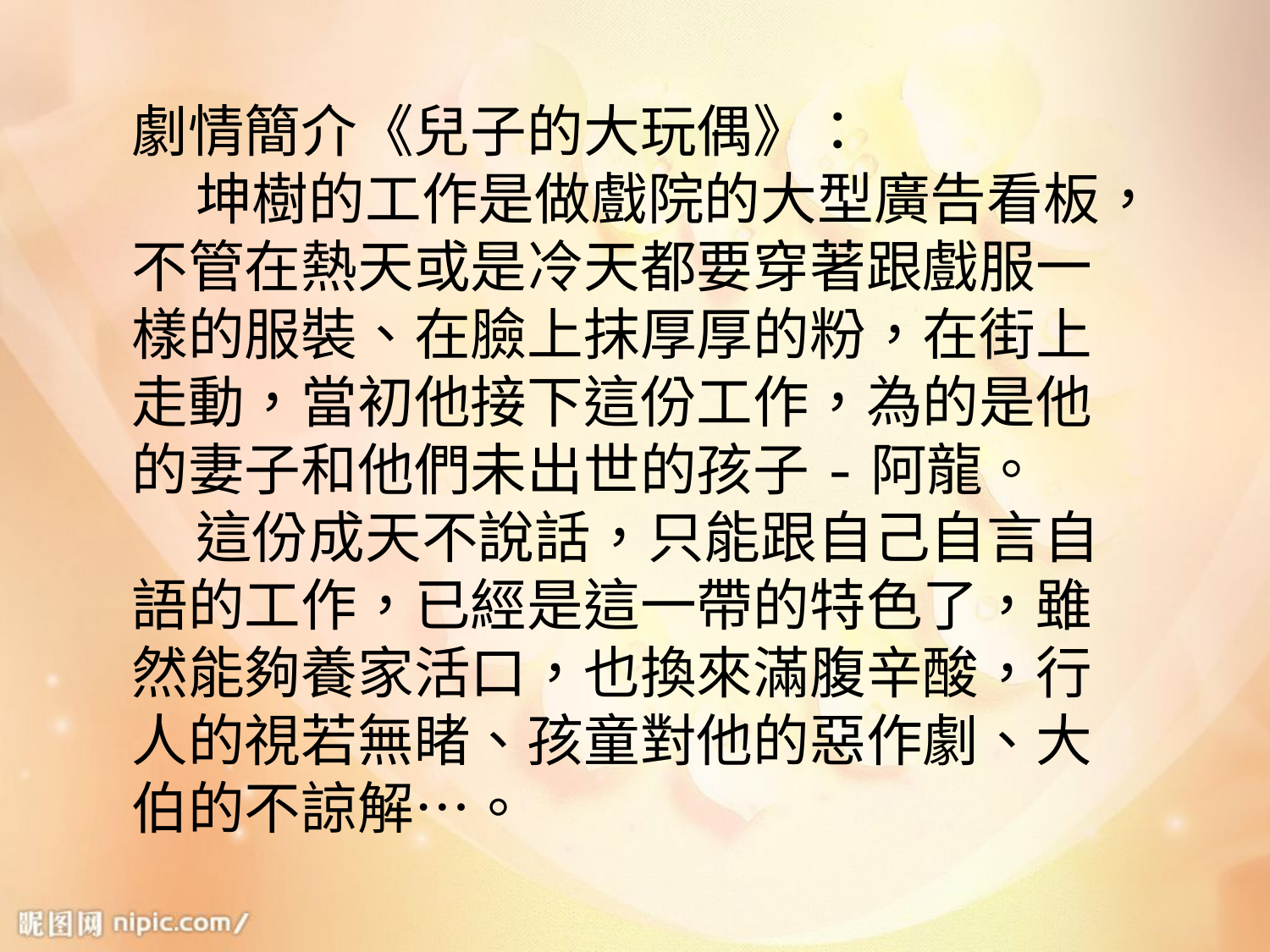

劇情簡介《兒子的大玩偶》：
    坤樹的工作是做戲院的大型廣告看板，不管在熱天或是冷天都要穿著跟戲服一樣的服裝、在臉上抹厚厚的粉，在街上走動，當初他接下這份工作，為的是他的妻子和他們未出世的孩子-阿龍。
    這份成天不說話，只能跟自己自言自語的工作，已經是這一帶的特色了，雖然能夠養家活口，也換來滿腹辛酸，行人的視若無睹、孩童對他的惡作劇、大伯的不諒解…。